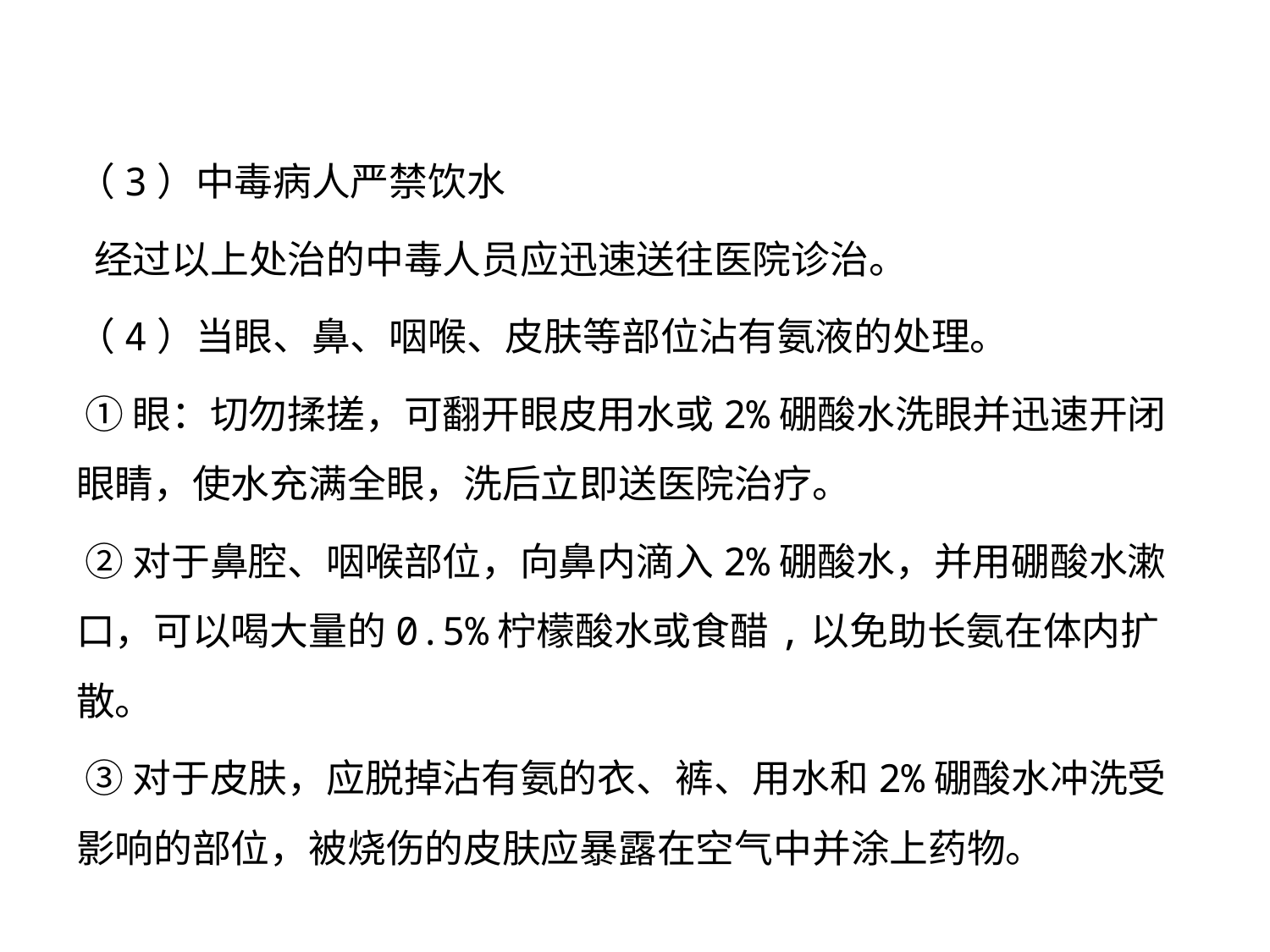

（3）中毒病人严禁饮水
 经过以上处治的中毒人员应迅速送往医院诊治。
（4）当眼、鼻、咽喉、皮肤等部位沾有氨液的处理。
 ①眼：切勿揉搓，可翻开眼皮用水或2%硼酸水洗眼并迅速开闭眼睛，使水充满全眼，洗后立即送医院治疗。
 ②对于鼻腔、咽喉部位，向鼻内滴入2%硼酸水，并用硼酸水漱口，可以喝大量的0.5%柠檬酸水或食醋,以免助长氨在体内扩散。
 ③对于皮肤，应脱掉沾有氨的衣、裤、用水和2%硼酸水冲洗受影响的部位，被烧伤的皮肤应暴露在空气中并涂上药物。

132